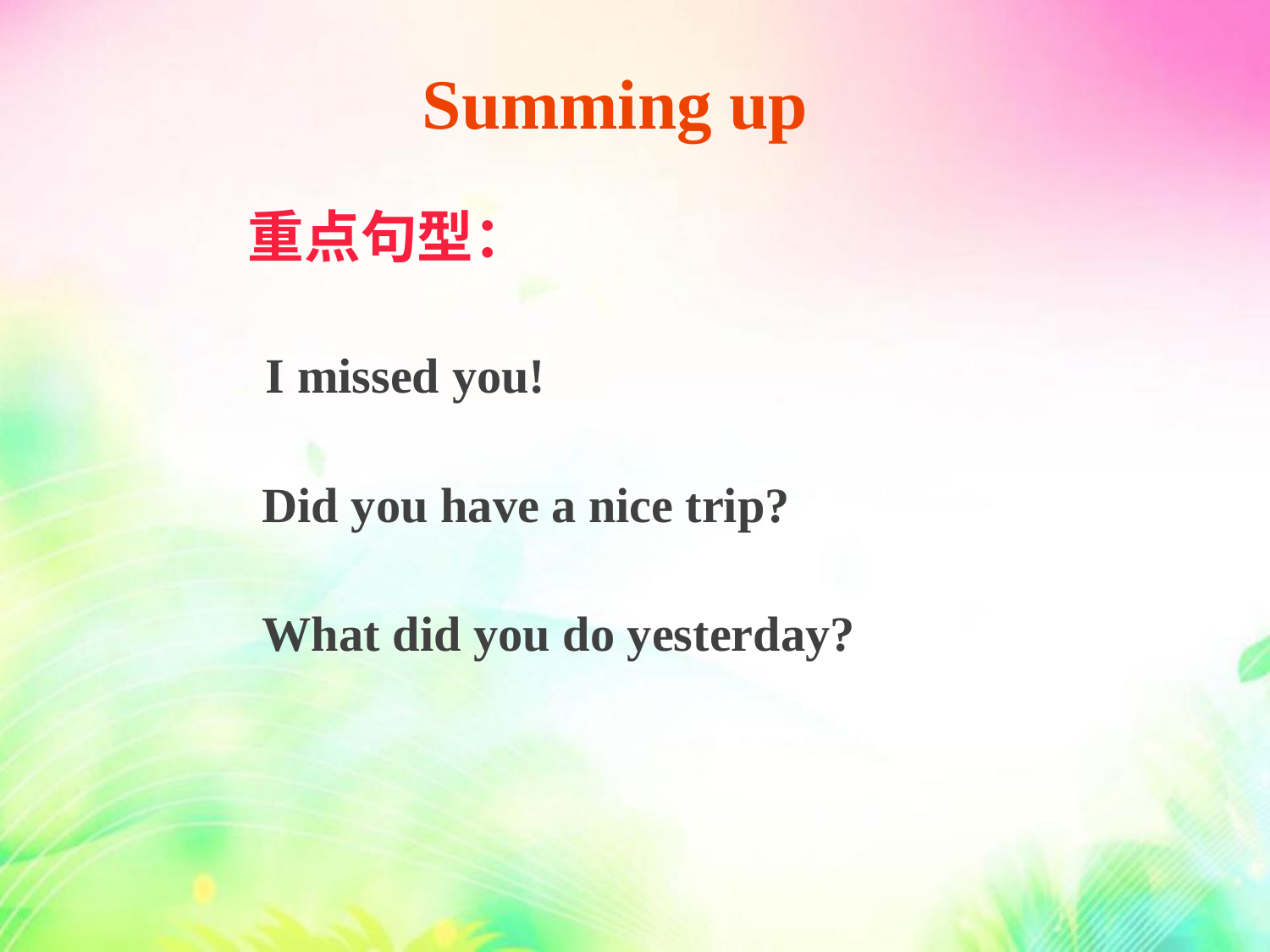

Summing up
重点句型：
I missed you!
Did you have a nice trip?
What did you do yesterday?